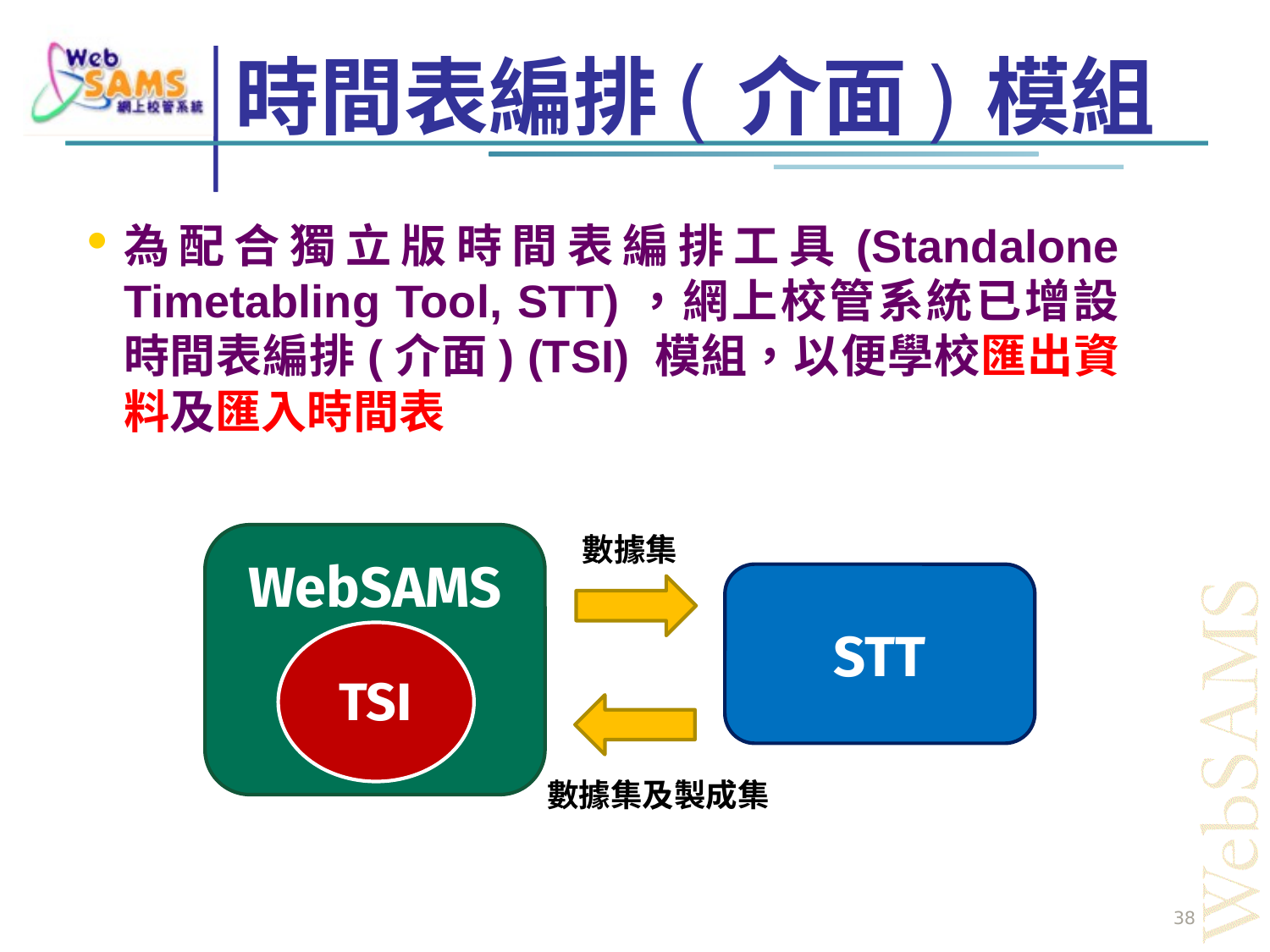

# 時間表編排(介面)模組
為配合獨立版時間表編排工具(Standalone Timetabling Tool, STT)，網上校管系統已增設時間表編排(介面) (TSI) 模組，以便學校匯出資料及匯入時間表

數據集

WebSAMS

STT

TSI

數據集及製成集
38